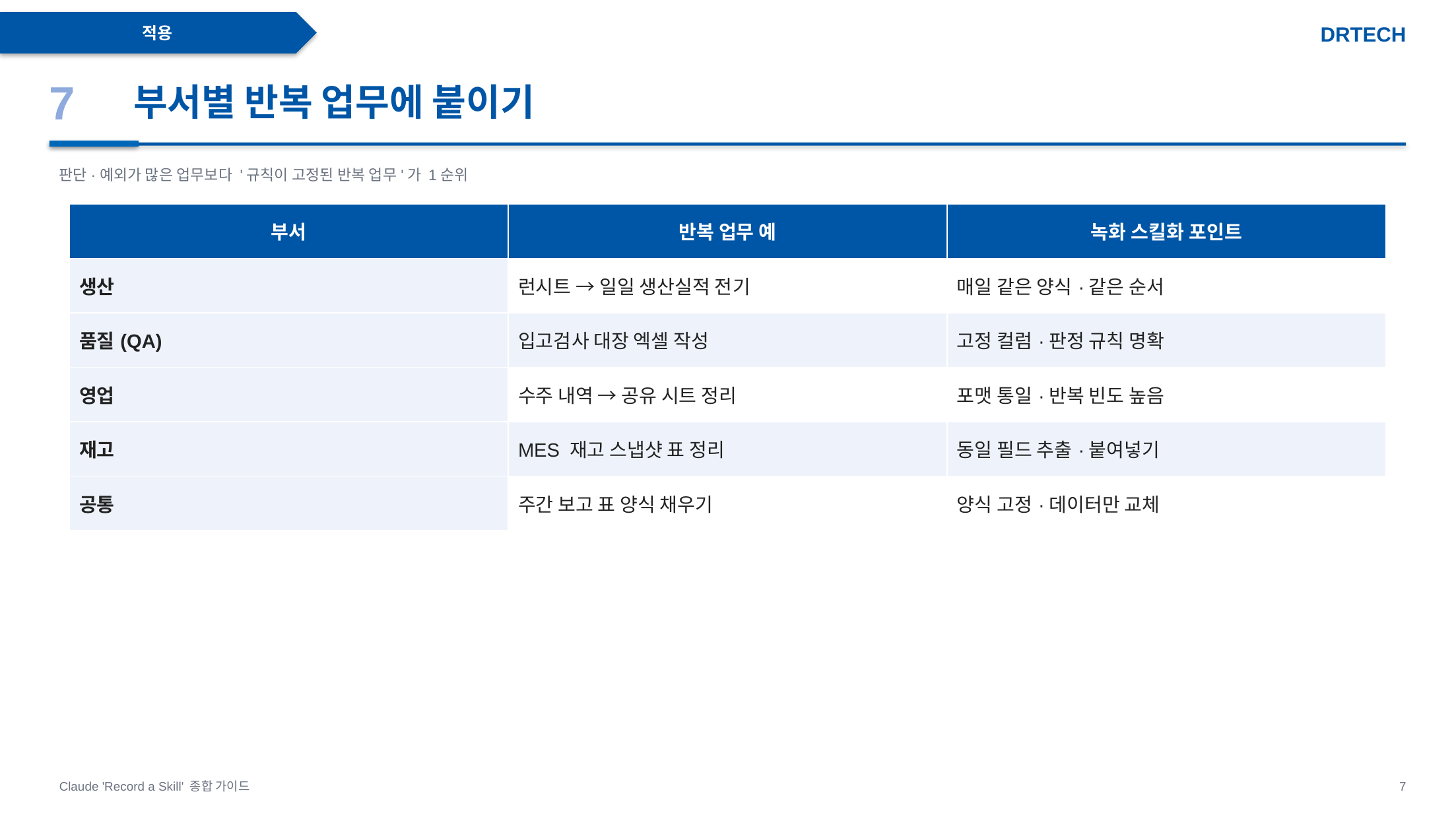

적용
DRTECH
7
부서별 반복 업무에 붙이기

판단·예외가 많은 업무보다 '규칙이 고정된 반복 업무'가 1순위
| 부서 | 반복 업무 예 | 녹화 스킬화 포인트 |
| --- | --- | --- |
| 생산 | 런시트 → 일일 생산실적 전기 | 매일 같은 양식·같은 순서 |
| 품질(QA) | 입고검사 대장 엑셀 작성 | 고정 컬럼·판정 규칙 명확 |
| 영업 | 수주 내역 → 공유 시트 정리 | 포맷 통일·반복 빈도 높음 |
| 재고 | MES 재고 스냅샷 표 정리 | 동일 필드 추출·붙여넣기 |
| 공통 | 주간 보고 표 양식 채우기 | 양식 고정·데이터만 교체 |
Claude 'Record a Skill' 종합 가이드
7